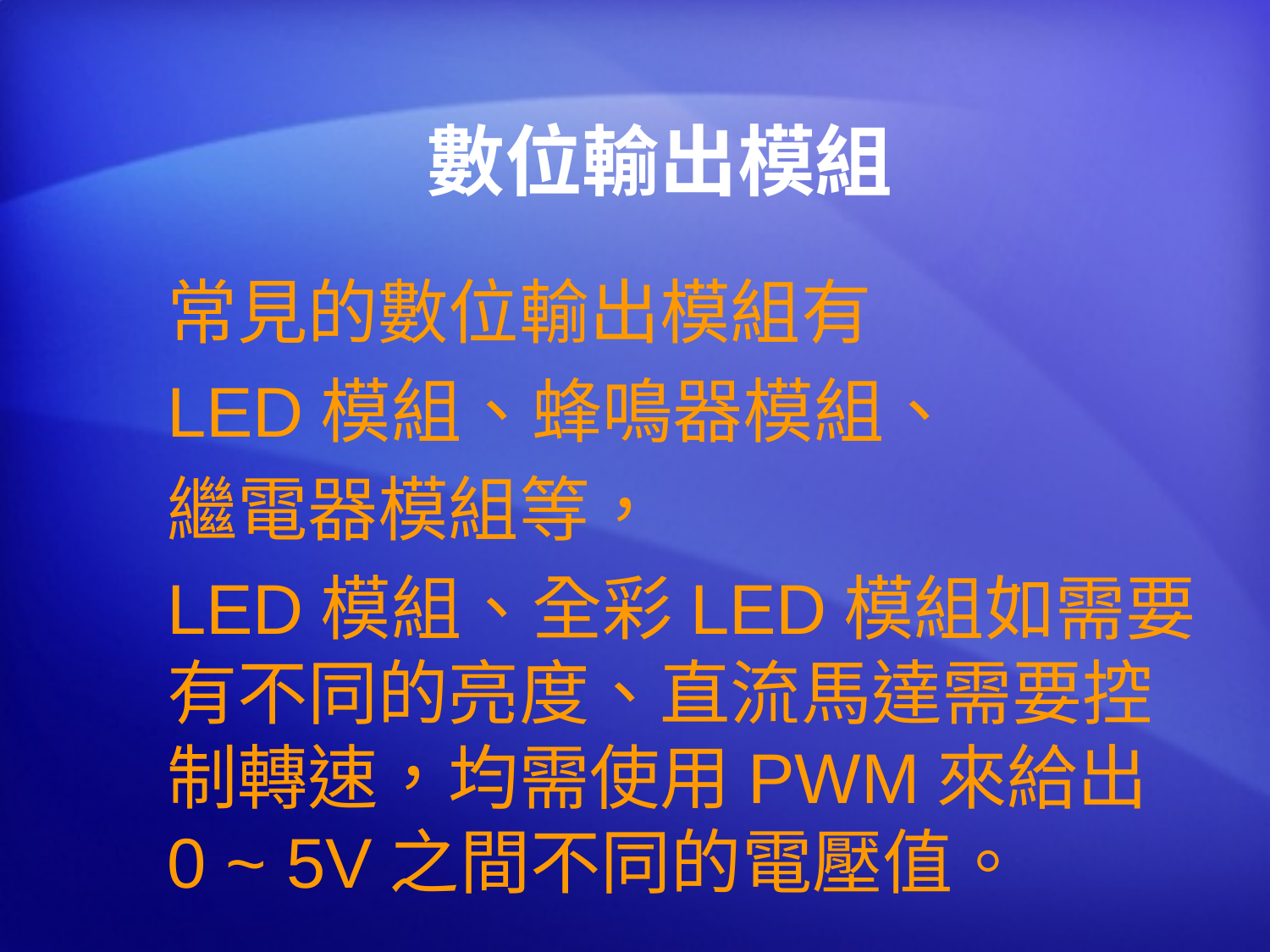

# 數位輸出模組
常見的數位輸出模組有
LED模組、蜂鳴器模組、
繼電器模組等，
LED模組、全彩LED模組如需要有不同的亮度、直流馬達需要控制轉速，均需使用PWM來給出0 ~ 5V之間不同的電壓值。